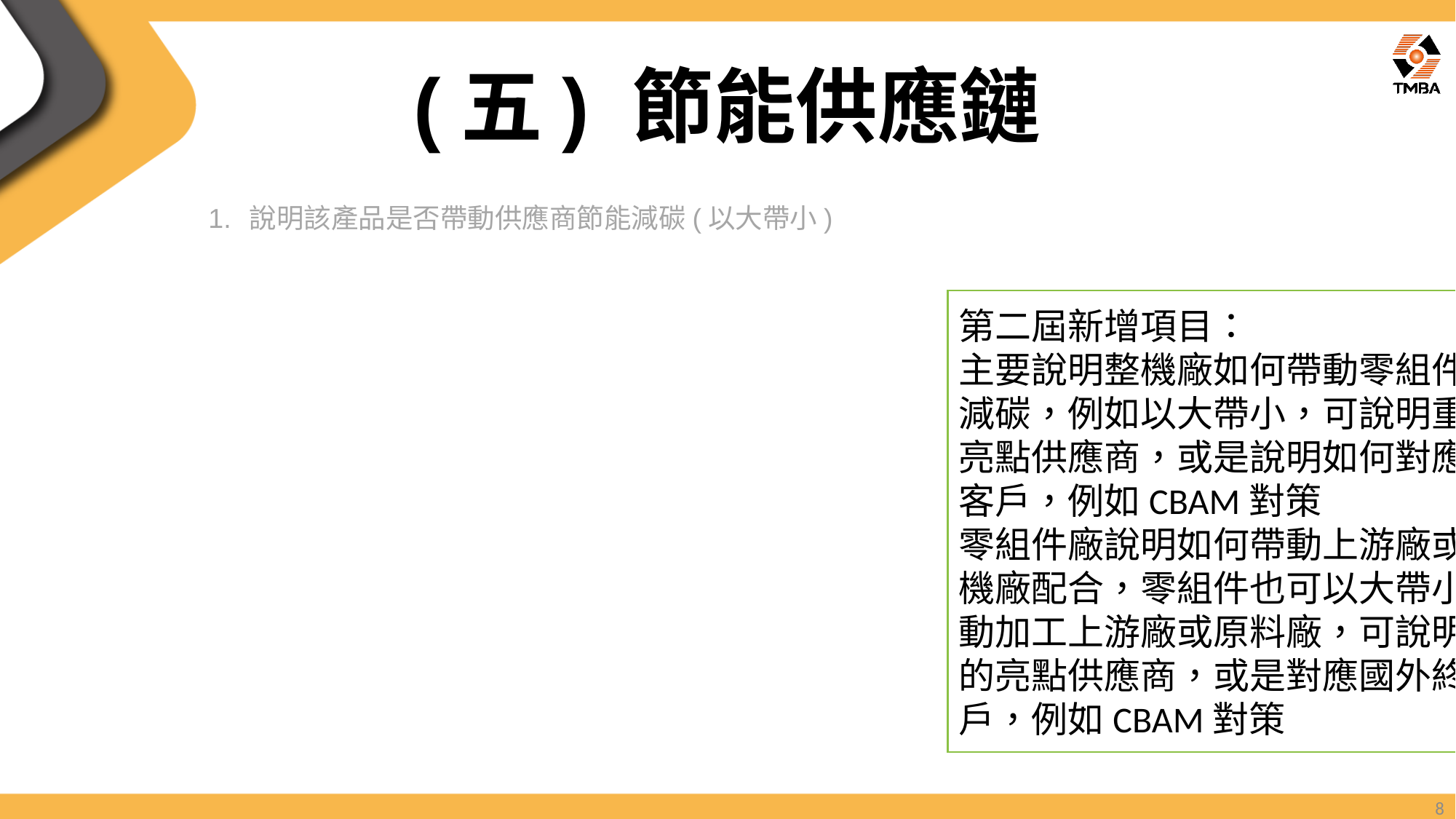

(五) 節能供應鏈

說明該產品是否帶動供應商節能減碳(以大帶小)
第二屆新增項目：
主要說明整機廠如何帶動零組件廠做減碳，例如以大帶小，可說明重要的亮點供應商，或是說明如何對應終端客戶，例如CBAM對策
零組件廠說明如何帶動上游廠或跟整機廠配合，零組件也可以大帶小，帶動加工上游廠或原料廠，可說明重要的亮點供應商，或是對應國外終端客戶，例如CBAM對策
8